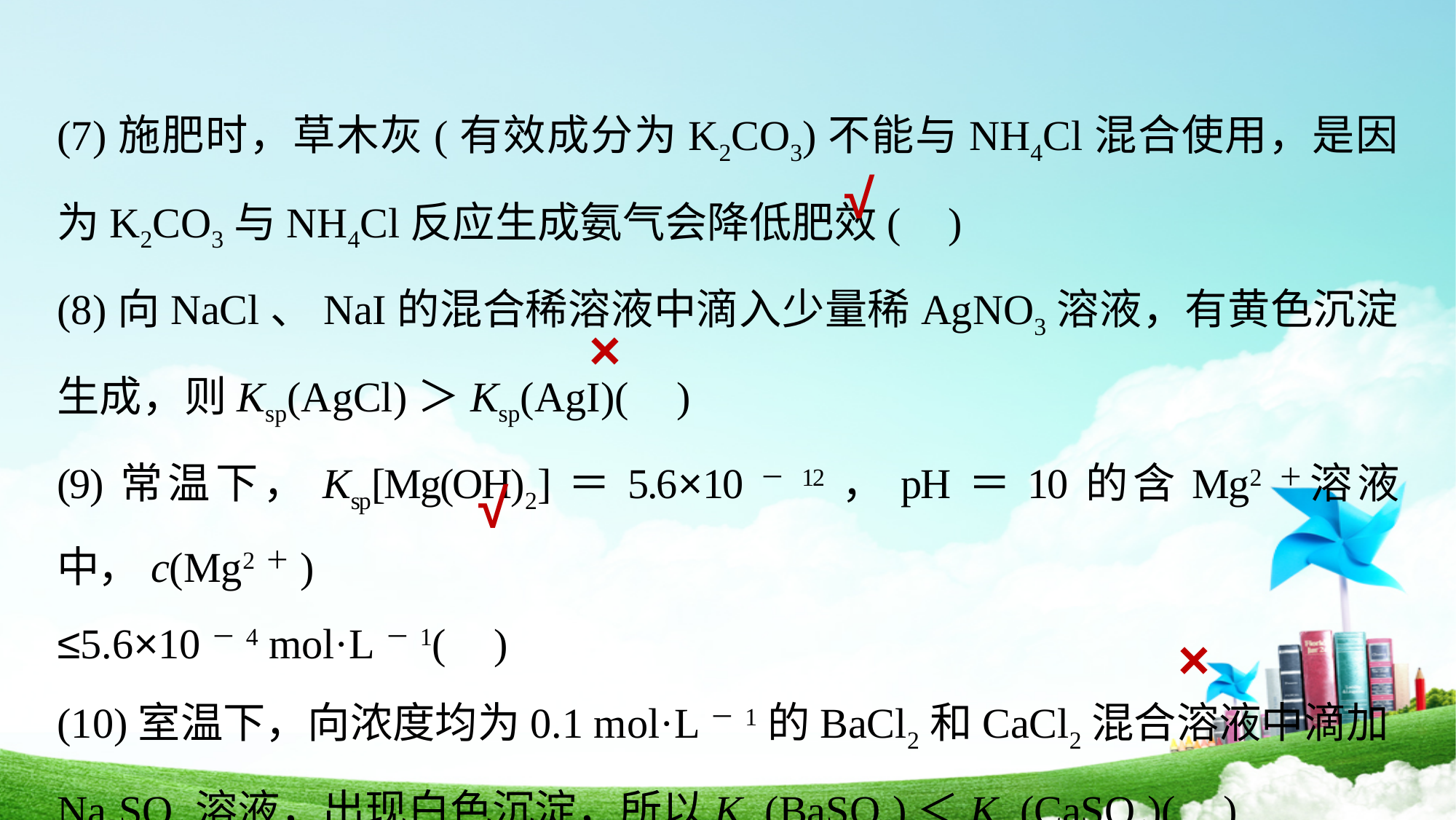

(7)施肥时，草木灰(有效成分为K2CO3)不能与NH4Cl混合使用，是因为K2CO3与NH4Cl反应生成氨气会降低肥效(    )
(8)向NaCl、NaI的混合稀溶液中滴入少量稀AgNO3溶液，有黄色沉淀生成，则Ksp(AgCl)＞Ksp(AgI)(    )
(9)常温下，Ksp[Mg(OH)2]＝5.6×10－12，pH＝10的含Mg2＋溶液中，c(Mg2＋)
≤5.6×10－4 mol·L－1(    )
(10)室温下，向浓度均为0.1 mol·L－1的BaCl2和CaCl2混合溶液中滴加Na2SO4溶液，出现白色沉淀，所以Ksp(BaSO4)＜Ksp(CaSO4)(    )
√
×
√
×